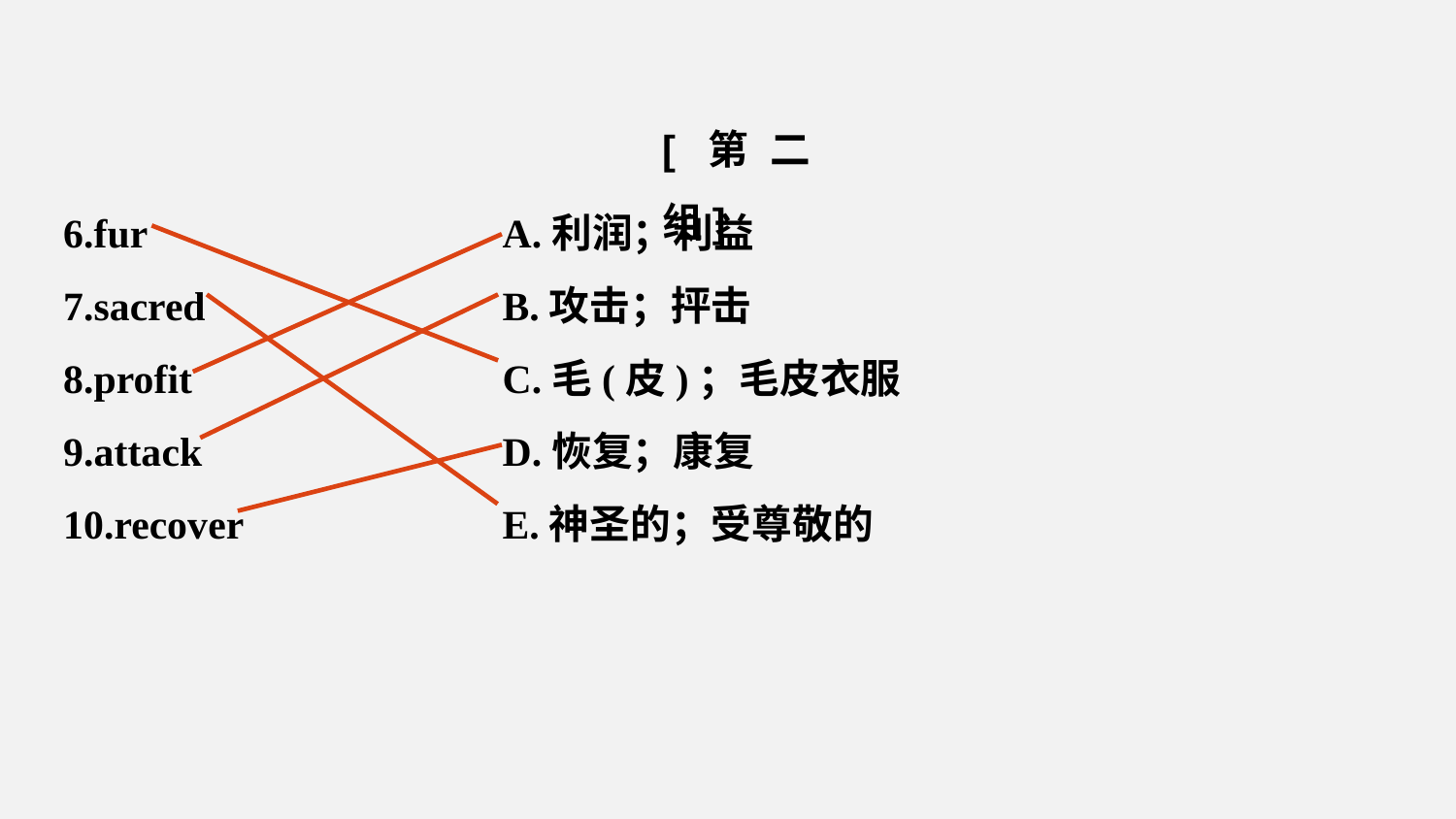

[第二组]
6.fur  	A.利润；利益
7.sacred  	B.攻击；抨击
8.profit  	C.毛(皮)；毛皮衣服
9.attack  	D.恢复；康复
10.recover  	E.神圣的；受尊敬的